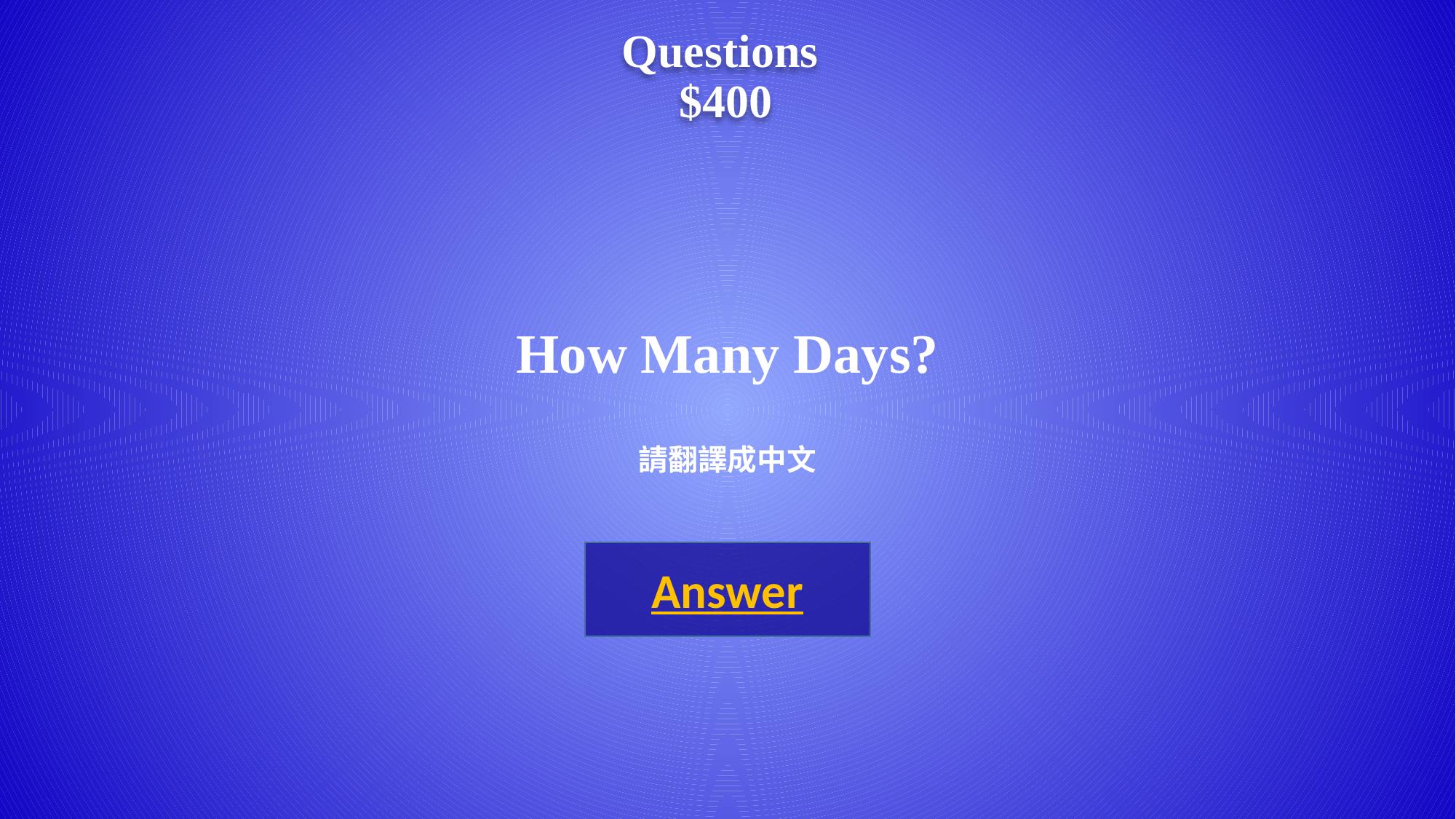

Questions
 $400
# How Many Days? 請翻譯成中文